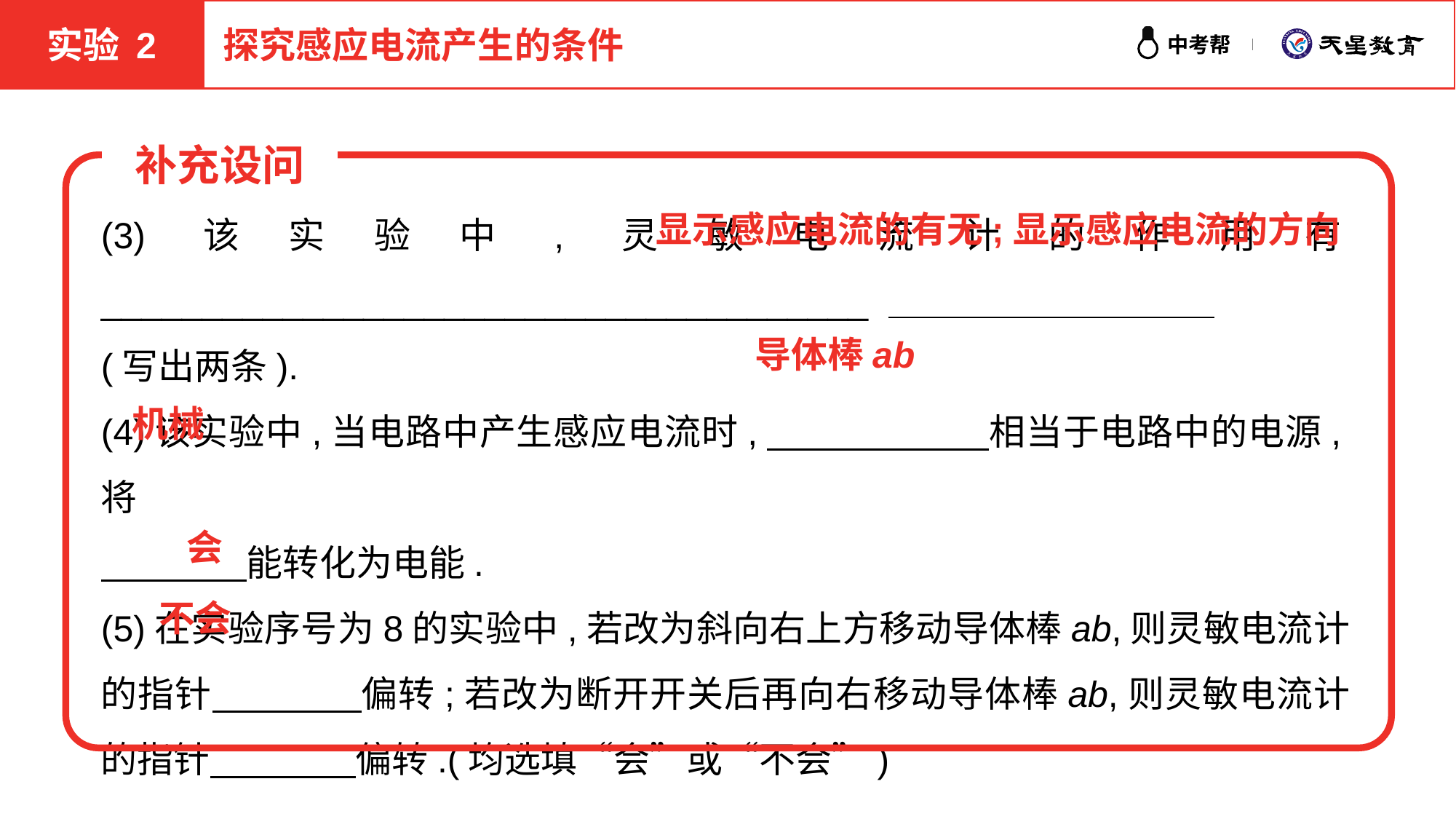

实验 2
探究感应电流产生的条件
补充设问

(3)该实验中,灵敏电流计的作用有______________________________________
(写出两条).
(4)该实验中,当电路中产生感应电流时,　　　　　　相当于电路中的电源,将
　　　　能转化为电能.
(5)在实验序号为8的实验中,若改为斜向右上方移动导体棒ab,则灵敏电流计的指针　　　　偏转;若改为断开开关后再向右移动导体棒ab,则灵敏电流计的指针　　　　偏转.(均选填“会”或“不会”)

显示感应电流的有无;显示感应电流的方向
导体棒ab
机械
会
不会